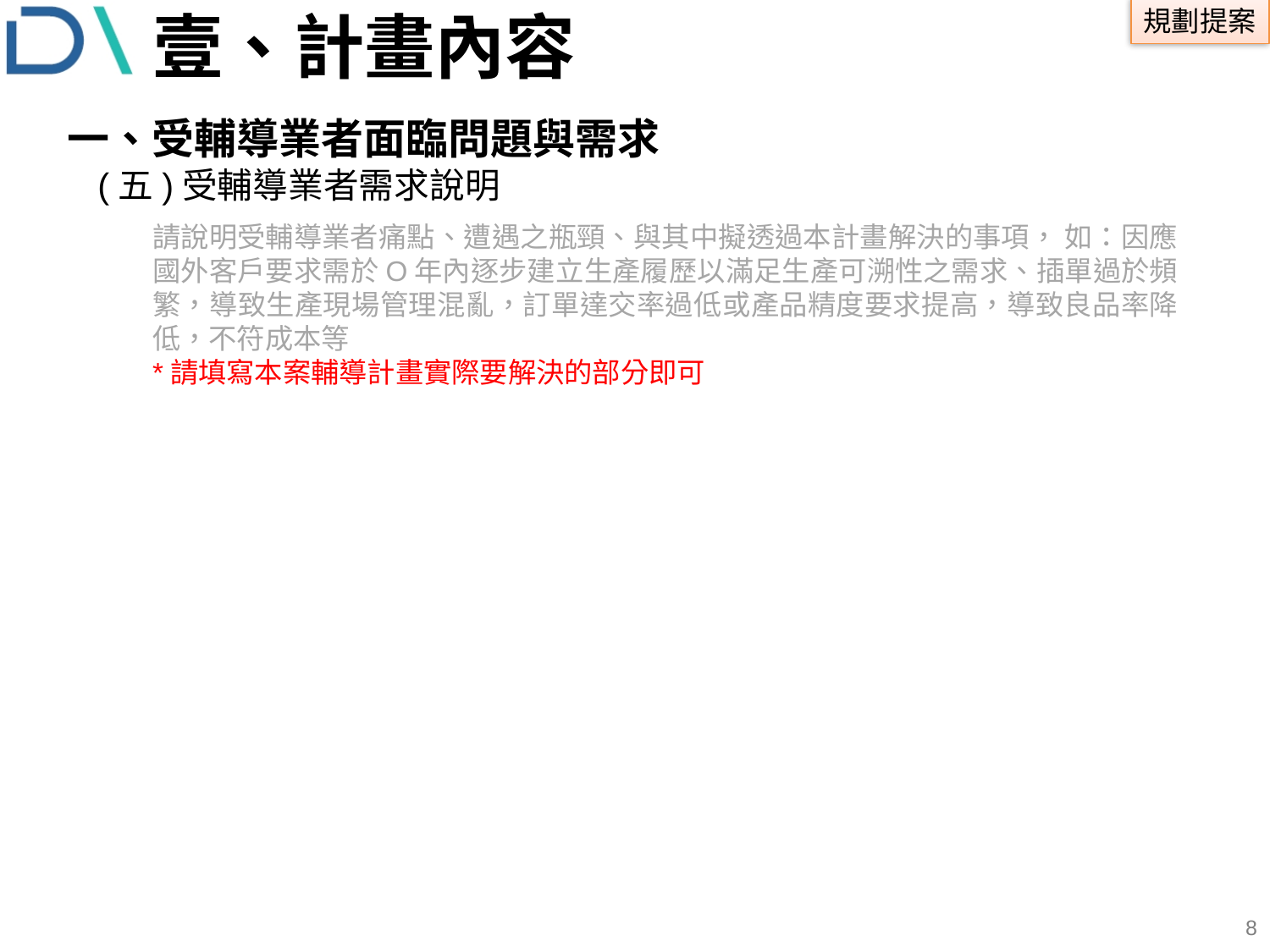

# 壹、計畫內容
 一、受輔導業者面臨問題與需求
(五)受輔導業者需求說明
請說明受輔導業者痛點、遭遇之瓶頸、與其中擬透過本計畫解決的事項， 如：因應國外客戶要求需於O年內逐步建立生產履歷以滿足生產可溯性之需求、插單過於頻繁，導致生產現場管理混亂，訂單達交率過低或產品精度要求提高，導致良品率降低，不符成本等
*請填寫本案輔導計畫實際要解決的部分即可
8